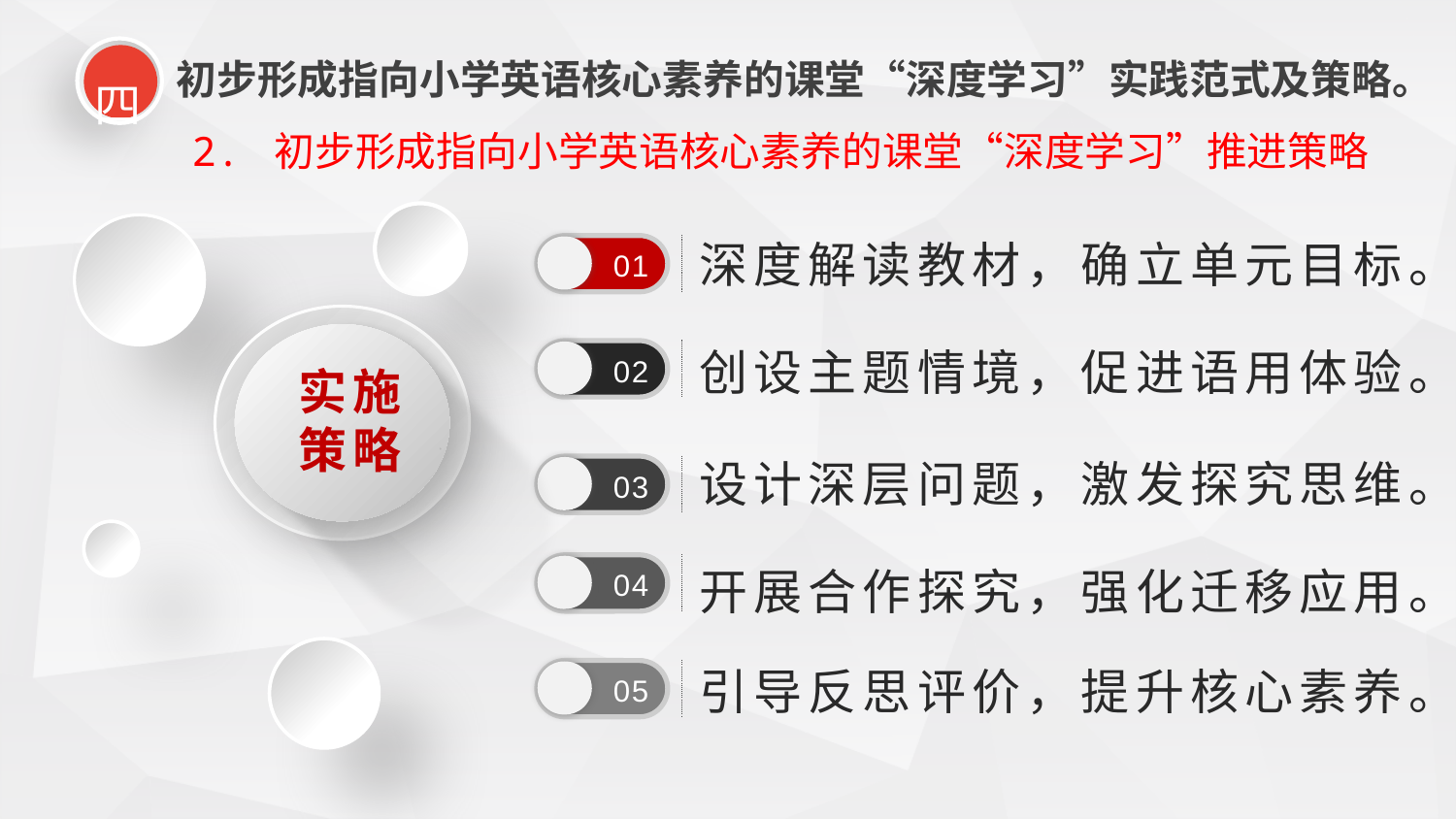

四

初步形成指向小学英语核心素养的课堂“深度学习”实践范式及策略。
2. 初步形成指向小学英语核心素养的课堂“深度学习”推进策略

深度解读教材，确立单元目标。

01

创设主题情境，促进语用体验。

02
实施
策略
设计深层问题，激发探究思维。

03

开展合作探究，强化迁移应用。

04

引导反思评价，提升核心素养。

05